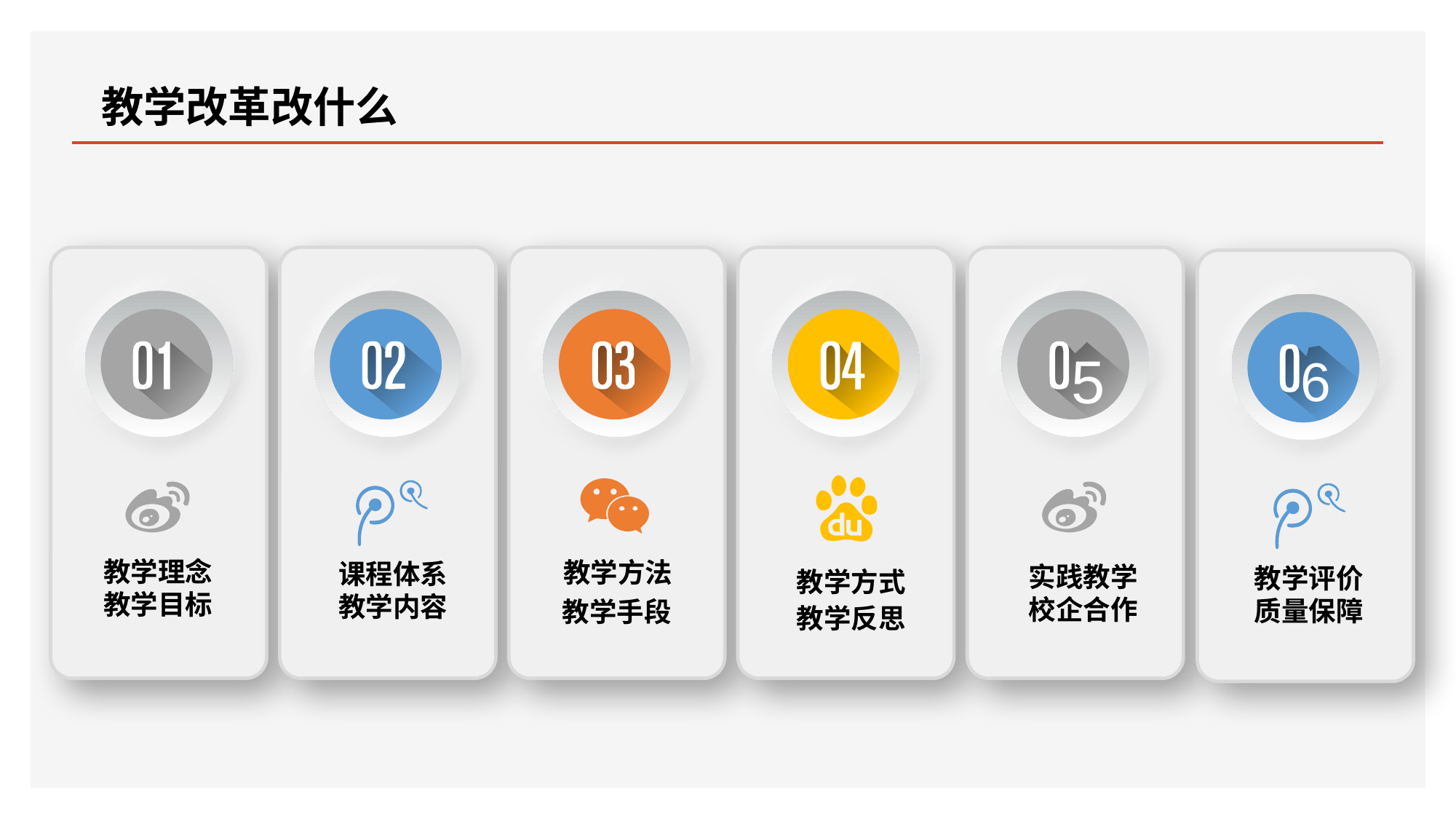

教学改革改什么

5

6

教学方式
教学反思
教学理念
教学目标
教学方法
课程体系
教学内容
实践教学
校企合作
教学评价
质量保障
教学手段